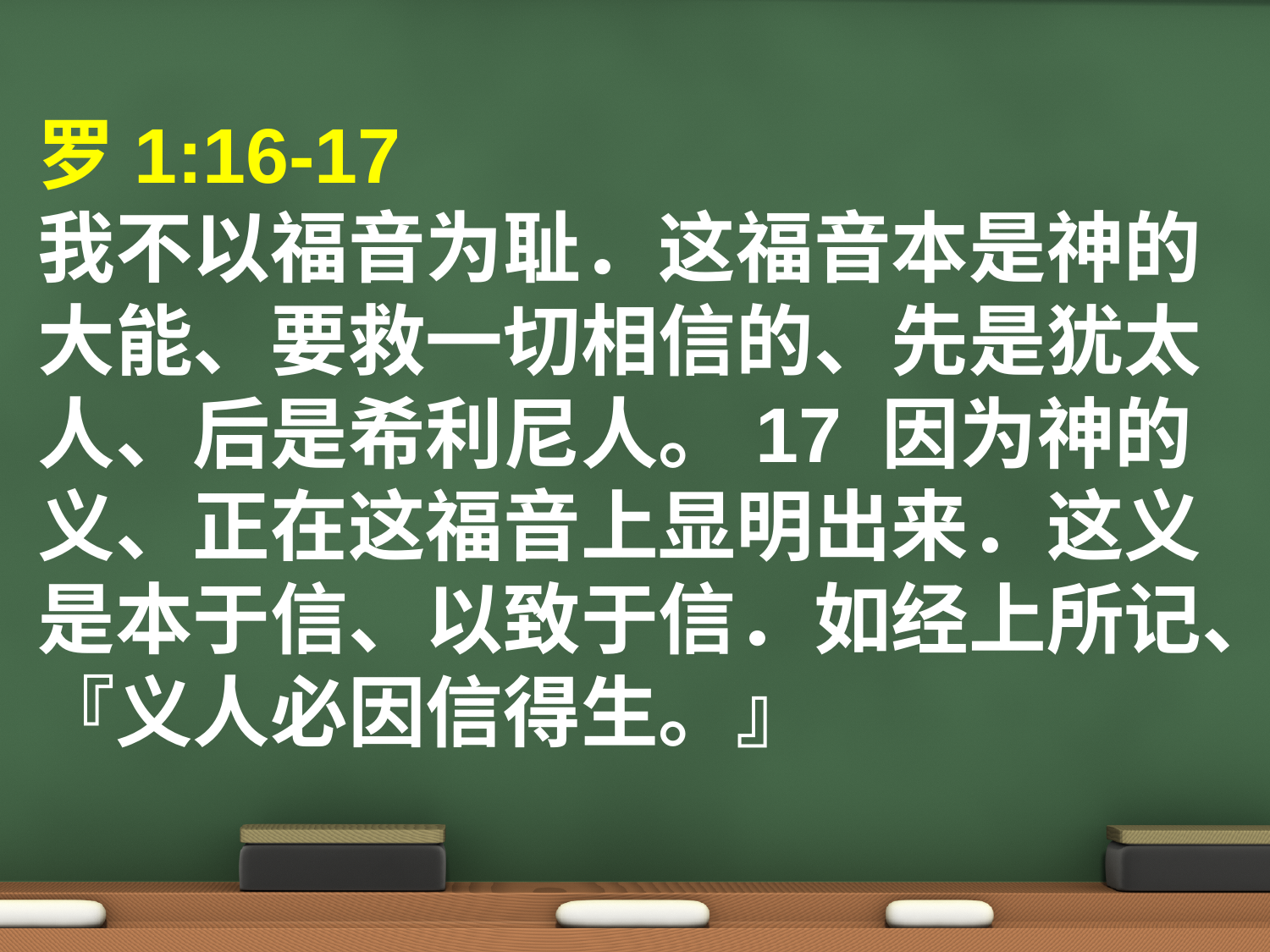

罗1:16-17
我不以福音为耻．这福音本是神的大能、要救一切相信的、先是犹太人、后是希利尼人。17 因为神的义、正在这福音上显明出来．这义是本于信、以致于信．如经上所记、『义人必因信得生。』